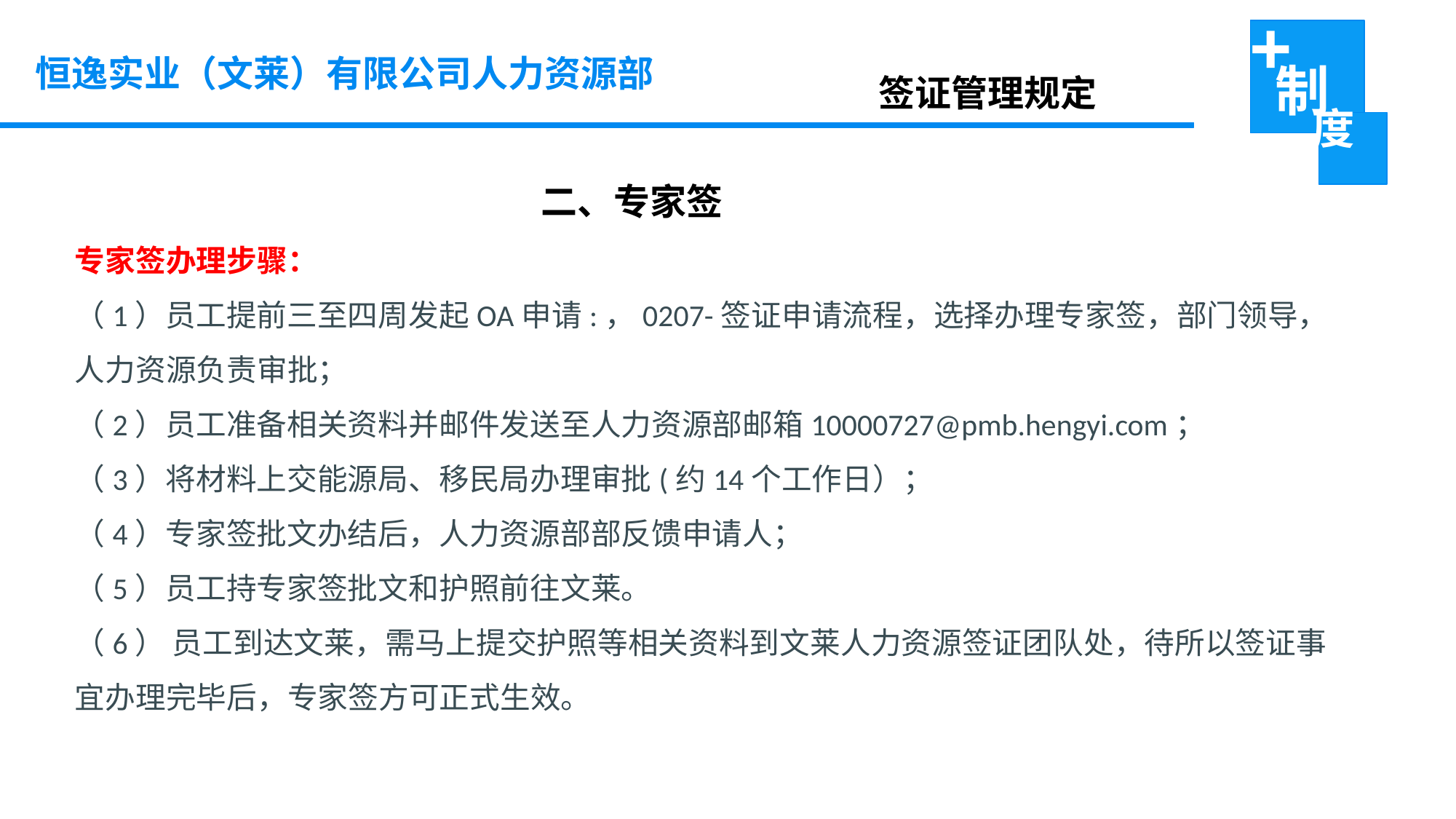

恒逸实业（文莱）有限公司人力资源部
签证管理规定
 二、专家签
专家签办理步骤：
（1）员工提前三至四周发起OA申请:，0207-签证申请流程，选择办理专家签，部门领导，人力资源负责审批；
（2）员工准备相关资料并邮件发送至人力资源部邮箱10000727@pmb.hengyi.com；
（3）将材料上交能源局、移民局办理审批(约14个工作日）；
（4）专家签批文办结后，人力资源部部反馈申请人；
（5）员工持专家签批文和护照前往文莱。
（6） 员工到达文莱，需马上提交护照等相关资料到文莱人力资源签证团队处，待所以签证事宜办理完毕后，专家签方可正式生效。